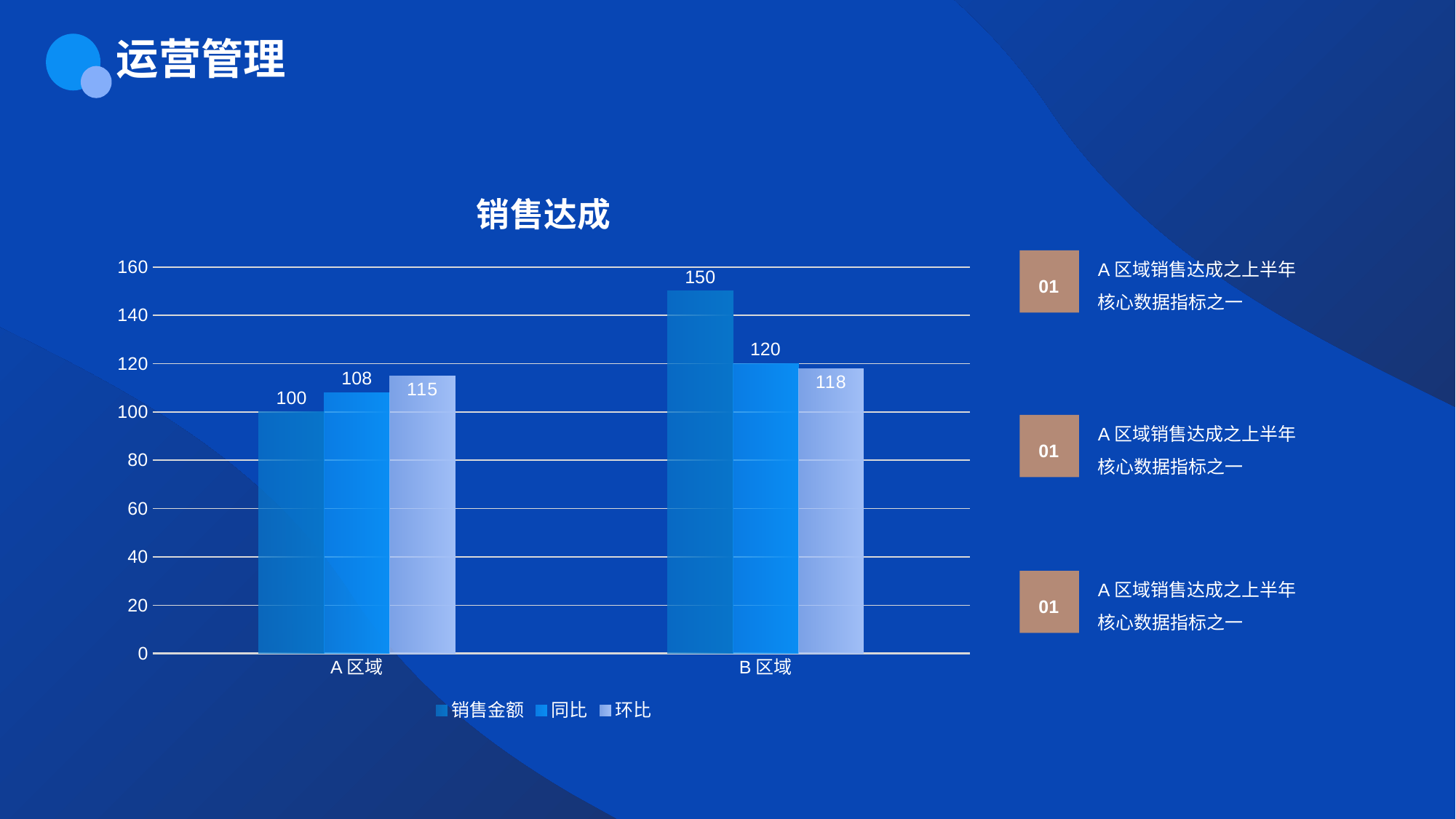

运营管理

### Chart: 销售达成

| Category | 销售金额 | 同比 | 环比 |
|---|---|---|---|
| A区域 | 100.0 | 108.0 | 115.0 |
| B区域 | 150.0 | 120.0 | 118.0 |
A区域销售达成之上半年核心数据指标之一

01
A区域销售达成之上半年核心数据指标之一

01
A区域销售达成之上半年核心数据指标之一

01